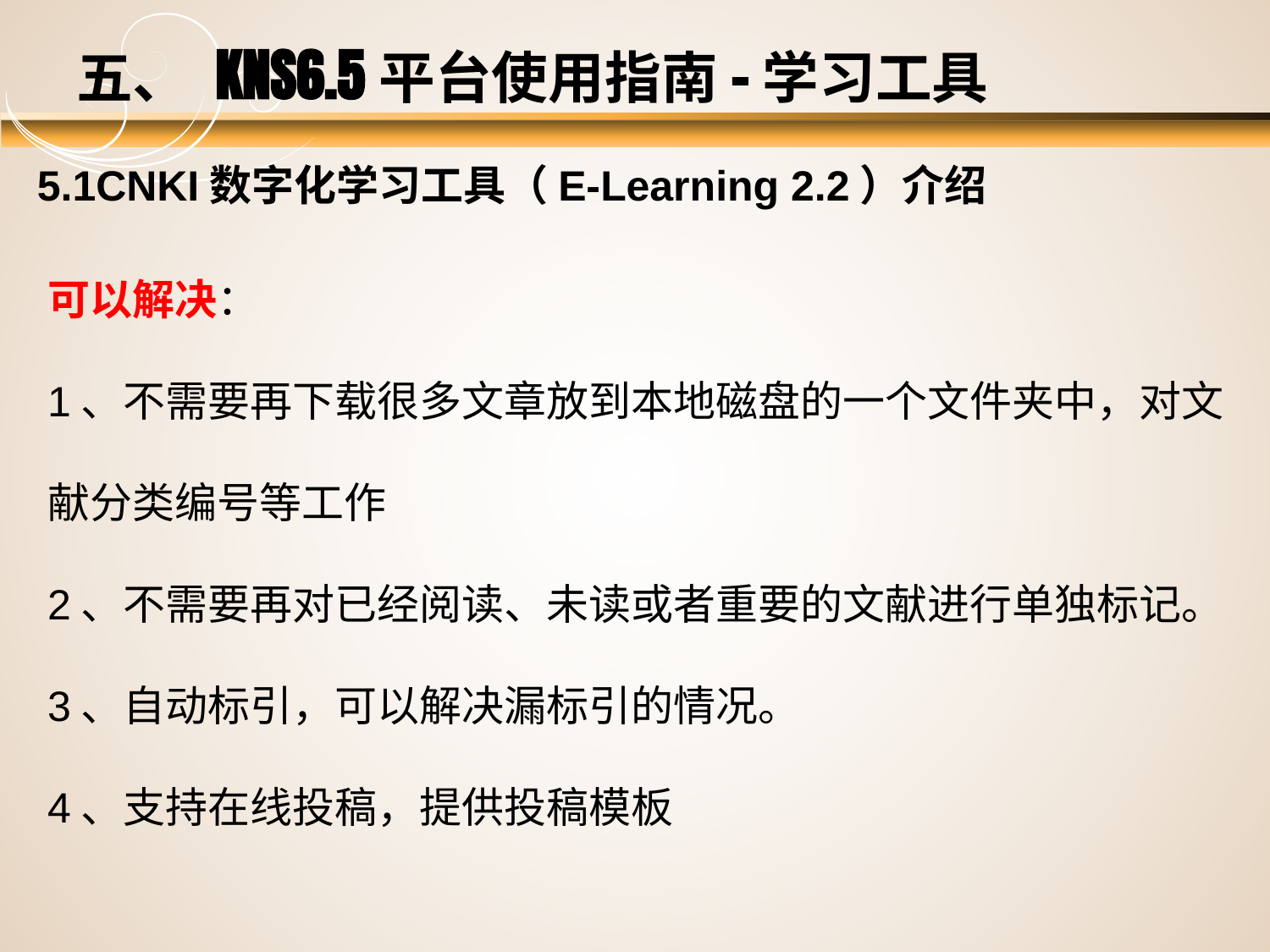

# 五、 KNS6.5平台使用指南-学习工具
5.1CNKI数字化学习工具（E-Learning 2.2）介绍
可以解决：
1、不需要再下载很多文章放到本地磁盘的一个文件夹中，对文献分类编号等工作
2、不需要再对已经阅读、未读或者重要的文献进行单独标记。
3、自动标引，可以解决漏标引的情况。
4、支持在线投稿，提供投稿模板